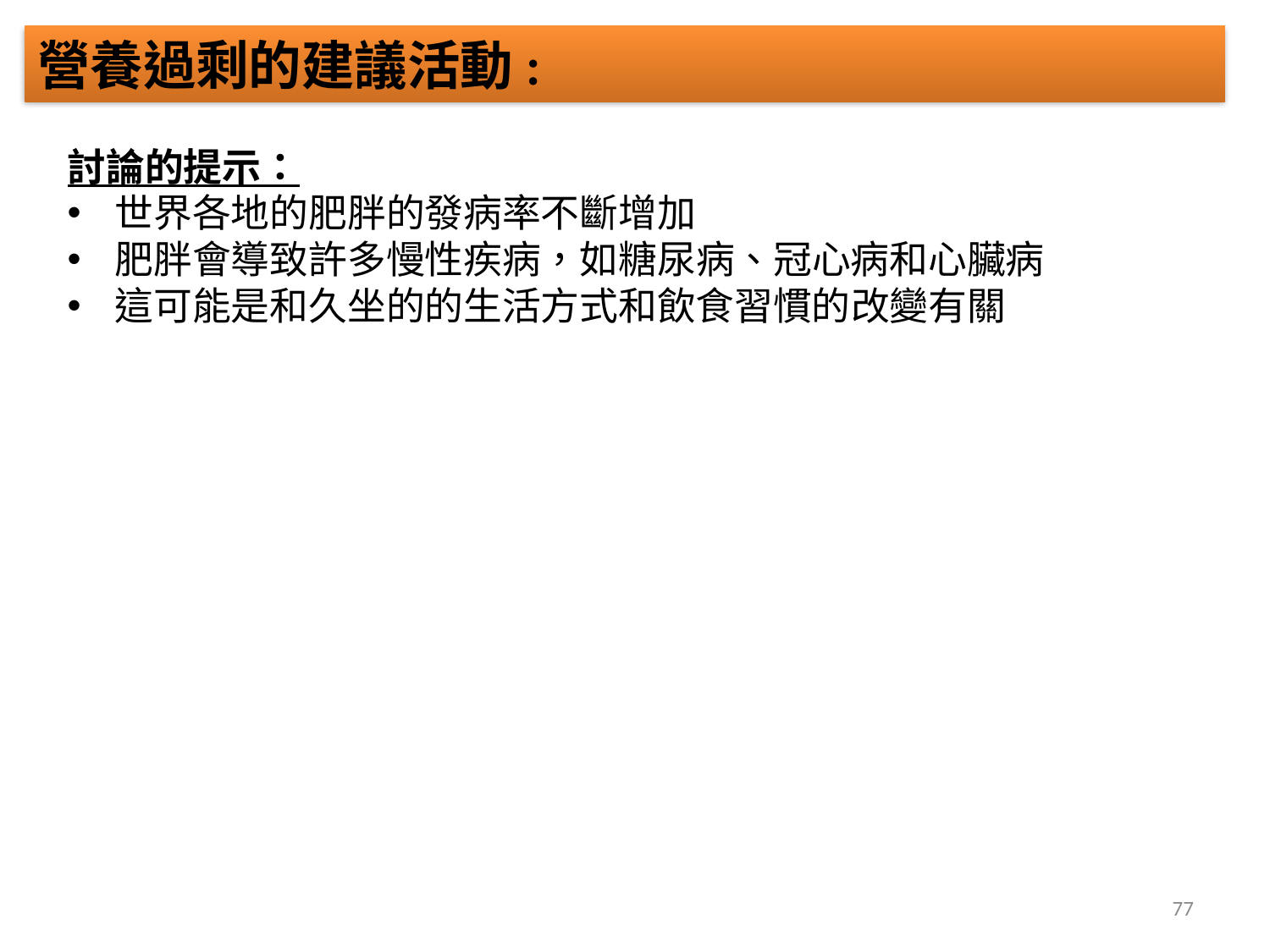

營養過剩的建議活動:
討論的提示：
世界各地的肥胖的發病率不斷增加
肥胖會導致許多慢性疾病，如糖尿病、冠心病和心臟病
這可能是和久坐的的生活方式和飲食習慣的改變有關

77